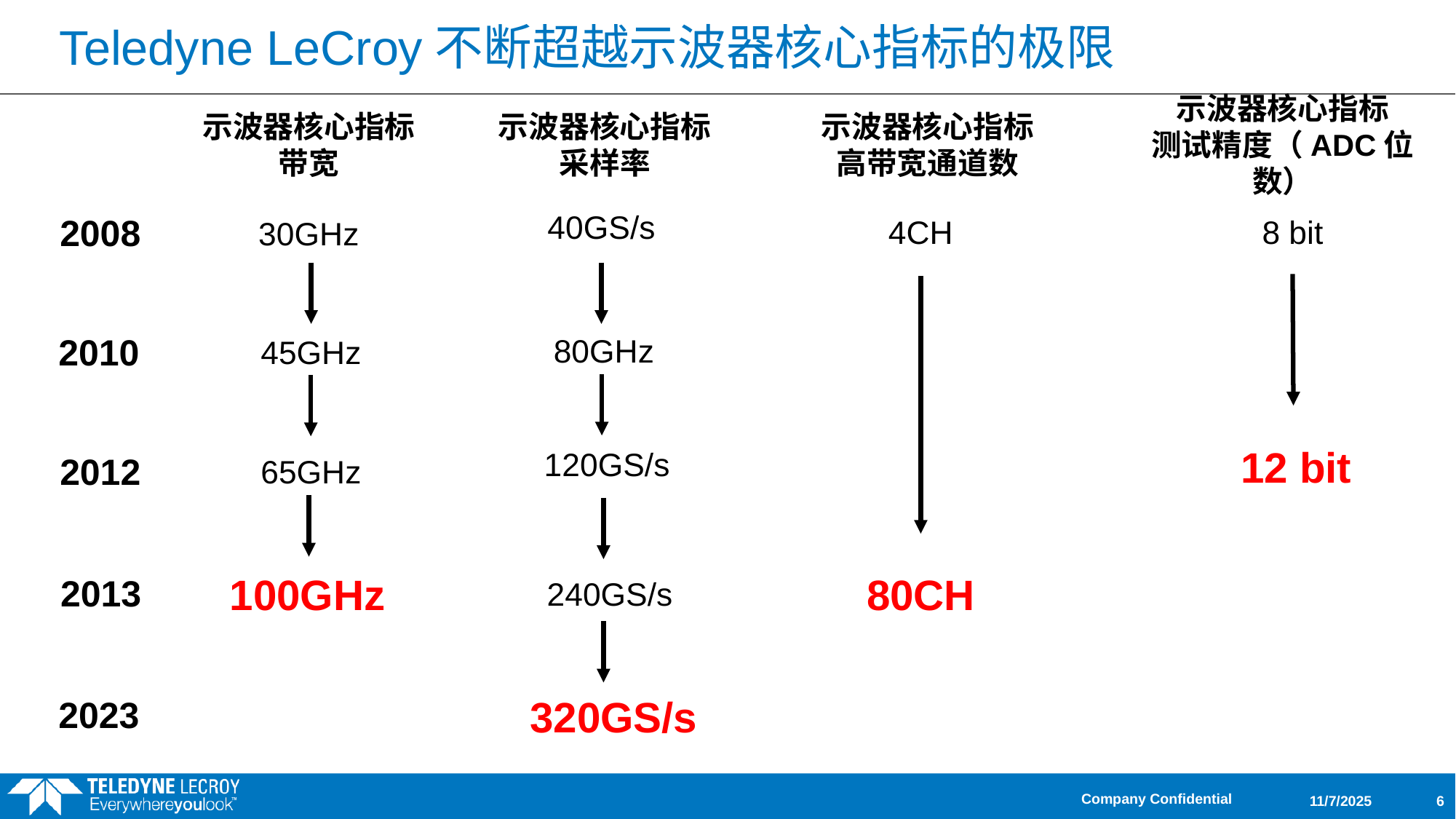

# Teledyne LeCroy不断超越示波器核心指标的极限
示波器核心指标带宽
示波器核心指标采样率
示波器核心指标
测试精度（ADC位数）
示波器核心指标高带宽通道数
30GHz
40GS/s
4CH
8 bit
2008
45GHz
80GHz
2010
65GHz
120GS/s
12 bit
2012
100GHz
2013
240GS/s
80CH
2023
320GS/s
Company Confidential
11/7/2025
6